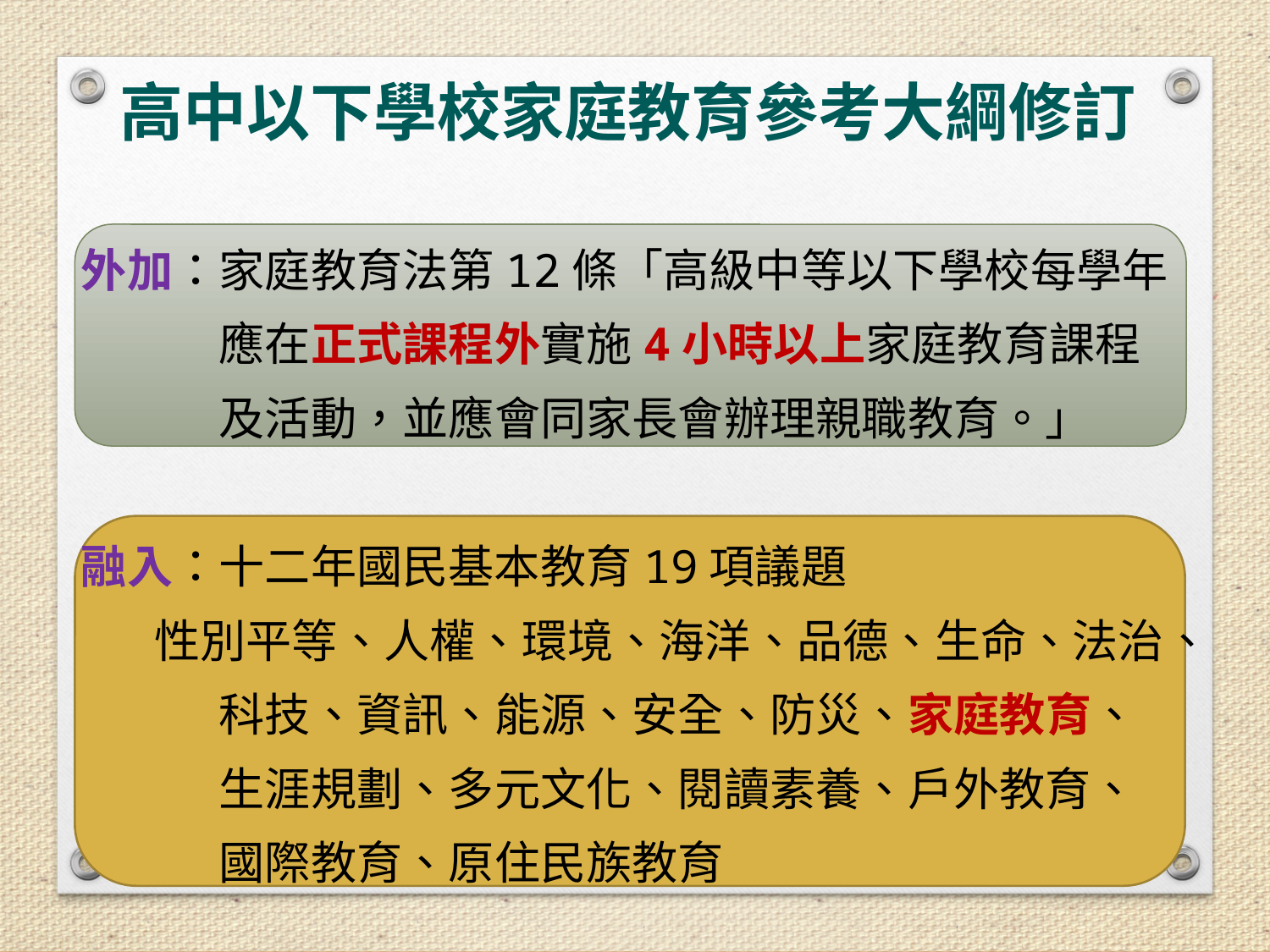

高中以下學校家庭教育參考大綱修訂
外加：家庭教育法第12條「高級中等以下學校每學年應在正式課程外實施4小時以上家庭教育課程及活動，並應會同家長會辦理親職教育。」

融入：十二年國民基本教育19項議題
      性別平等、人權、環境、海洋、品德、生命、法治、科技、資訊、能源、安全、防災、家庭教育、生涯規劃、多元文化、閱讀素養、戶外教育、國際教育、原住民族教育